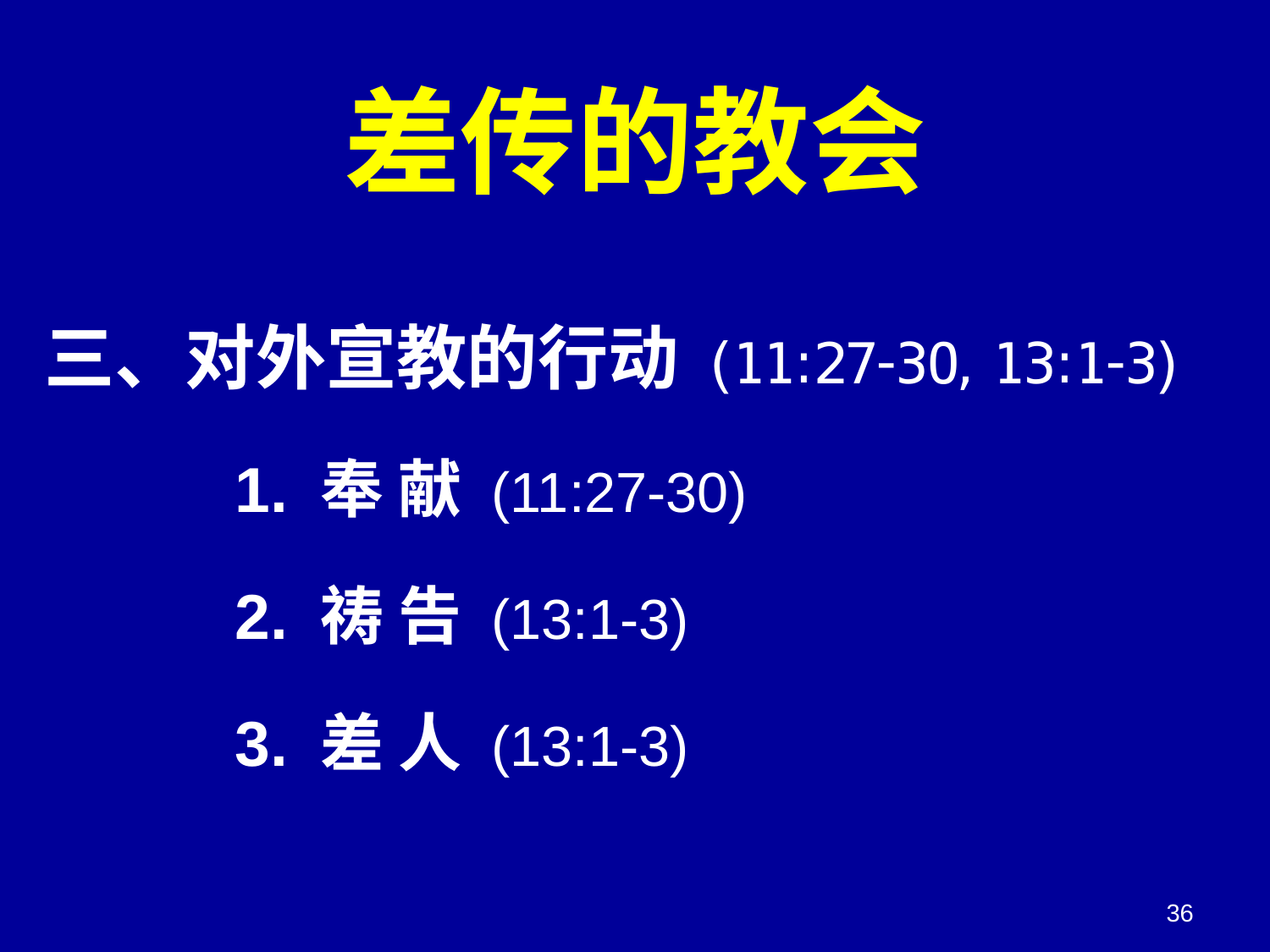

# 差传的教会
三、对外宣教的行动 (11:27-30, 13:1-3)
1. 奉 献 (11:27-30)
2. 祷 告 (13:1-3)
3. 差 人 (13:1-3)

36